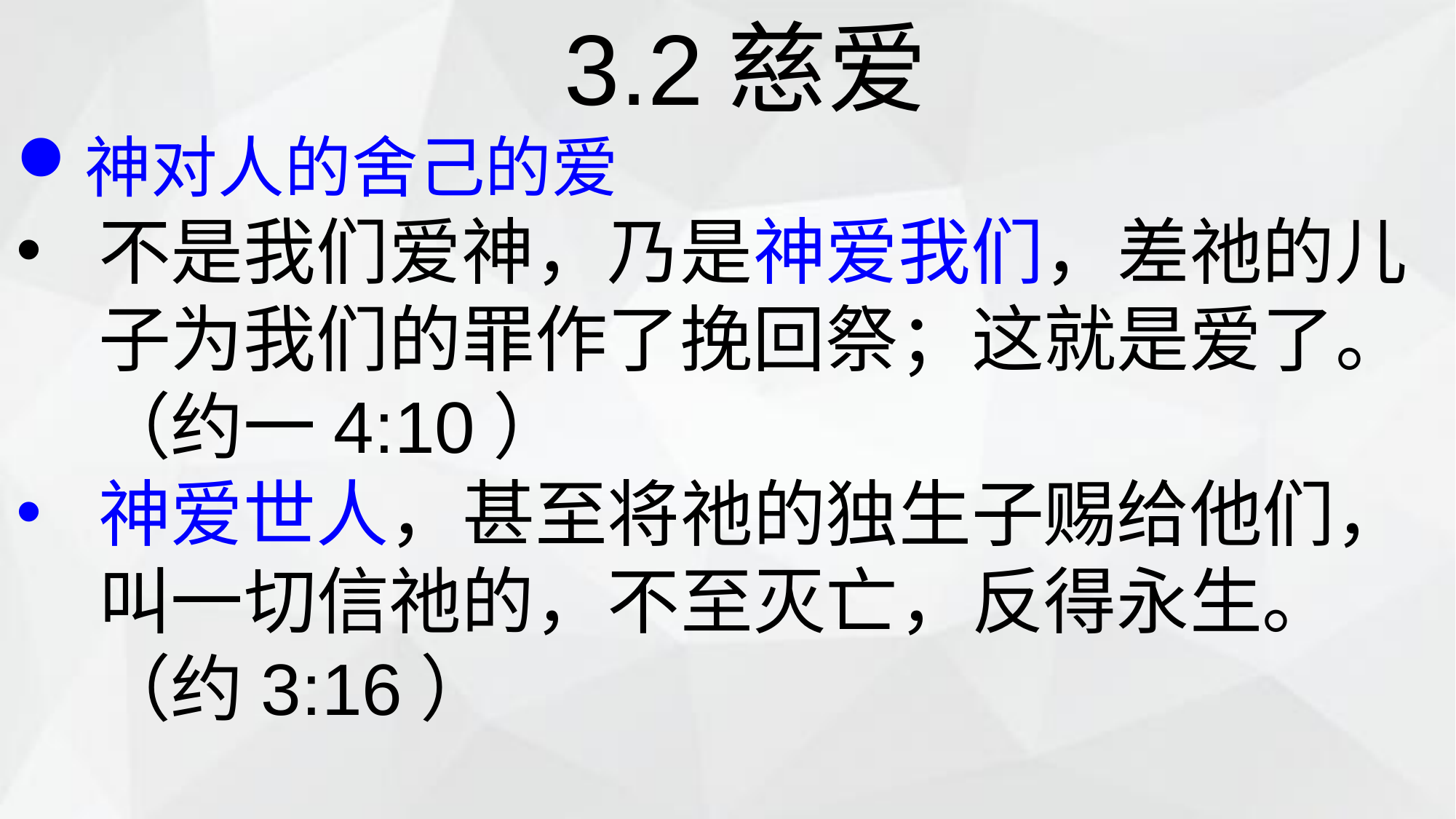

3.2慈爱
神对人的舍己的爱
不是我们爱神，乃是神爱我们，差祂的儿子为我们的罪作了挽回祭；这就是爱了。（约一4:10）
神爱世人，甚至将祂的独生子赐给他们，叫一切信祂的，不至灭亡，反得永生。（约3:16）

38